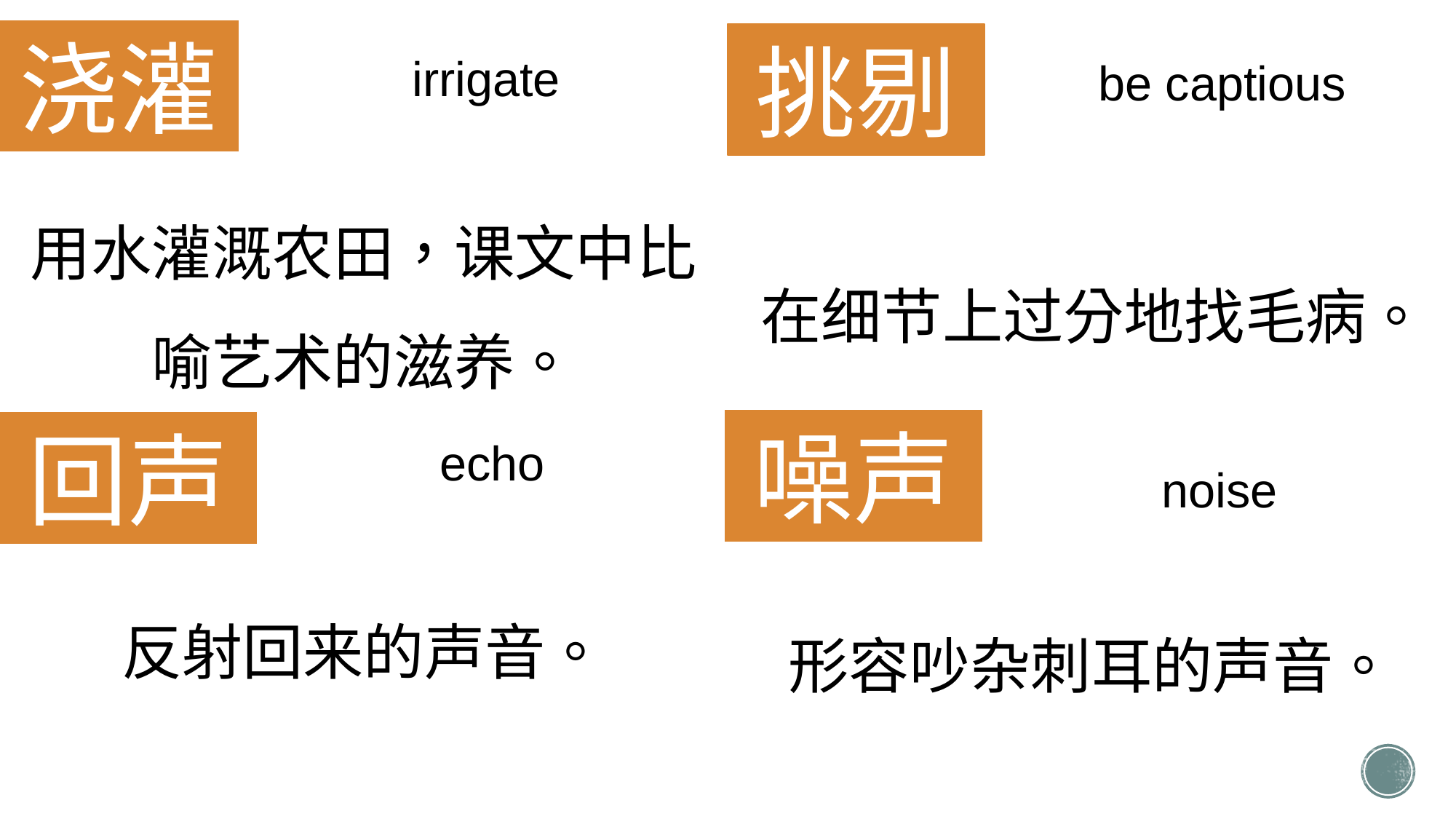

浇灌
挑剔
irrigate
be captious
用水灌溉农田，课文中比喻艺术的滋养。
在细节上过分地找毛病。
噪声
回声
echo
noise
反射回来的声音。
形容吵杂刺耳的声音。